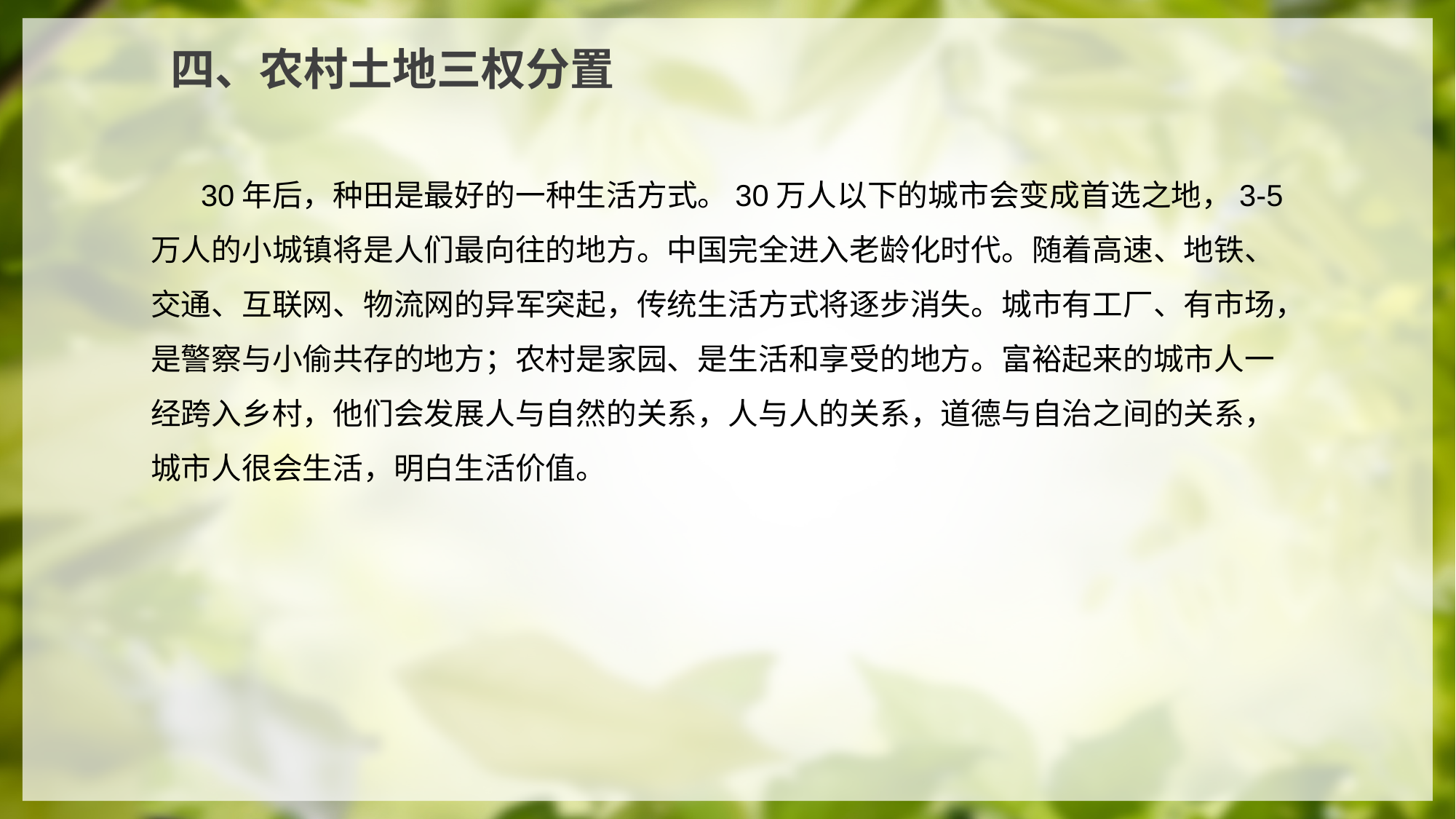

四、农村土地三权分置
      30年后，种田是最好的一种生活方式。30万人以下的城市会变成首选之地，3-5万人的小城镇将是人们最向往的地方。中国完全进入老龄化时代。随着高速、地铁、交通、互联网、物流网的异军突起，传统生活方式将逐步消失。城市有工厂、有市场，是警察与小偷共存的地方；农村是家园、是生活和享受的地方。富裕起来的城市人一经跨入乡村，他们会发展人与自然的关系，人与人的关系，道德与自治之间的关系，城市人很会生活，明白生活价值。